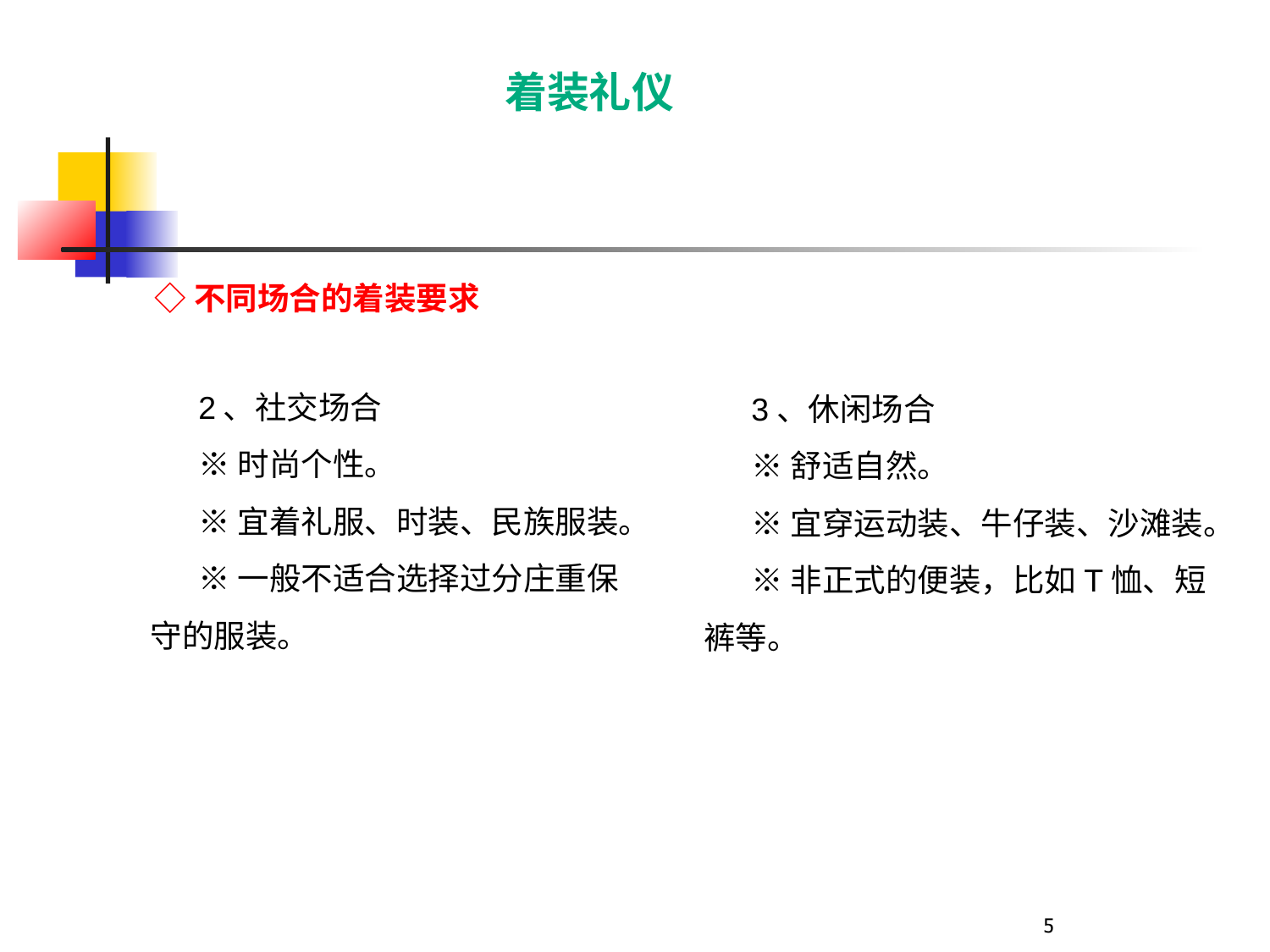

着装礼仪

◇不同场合的着装要求
2、社交场合
※时尚个性。
※宜着礼服、时装、民族服装。
※一般不适合选择过分庄重保守的服装。
3、休闲场合
※舒适自然。
※宜穿运动装、牛仔装、沙滩装。
※非正式的便装，比如T恤、短裤等。
5